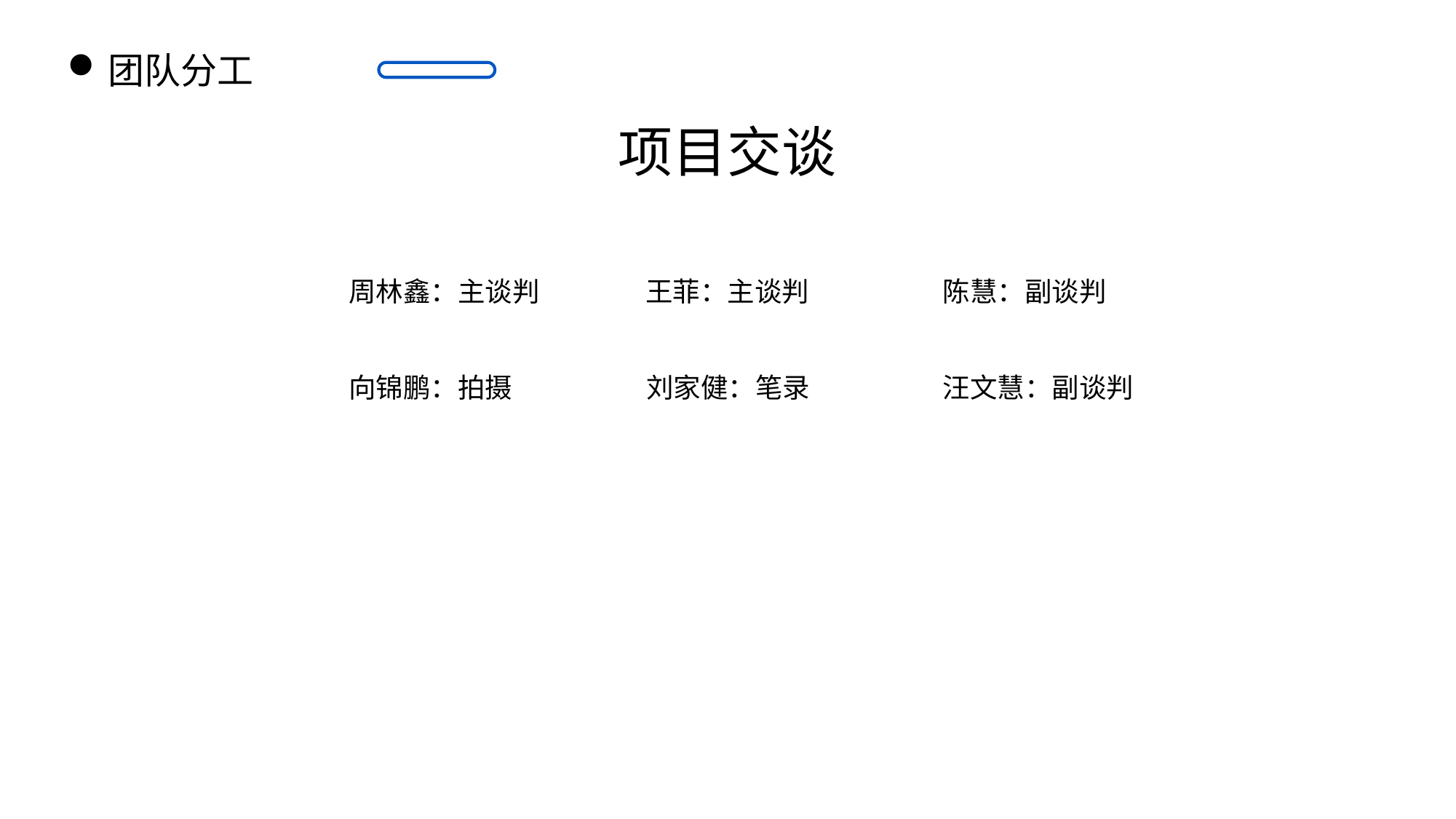

团队分工

项目交谈
周林鑫：主谈判
王菲：主谈判
陈慧：副谈判
向锦鹏：拍摄
刘家健：笔录
汪文慧：副谈判